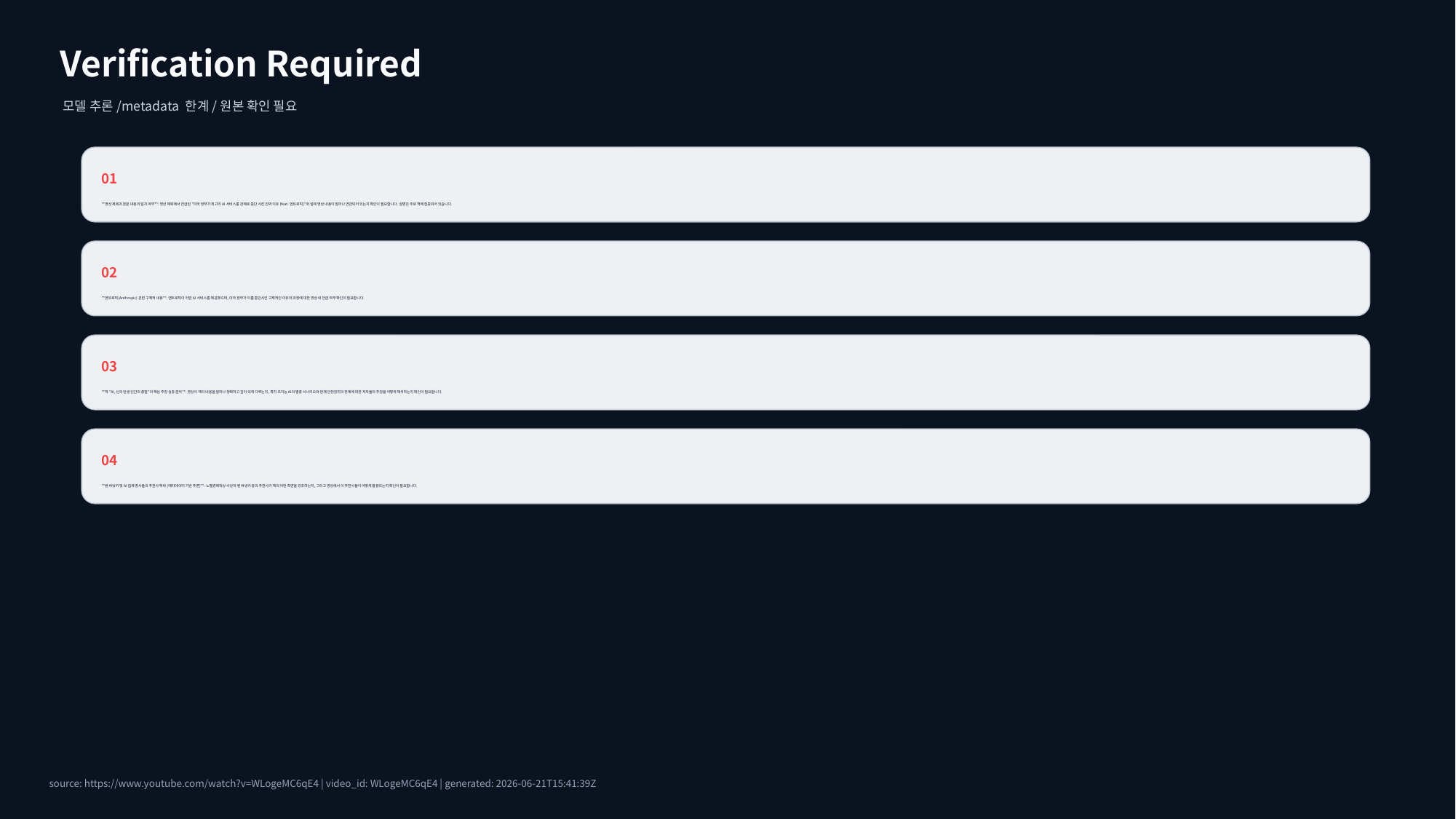

Verification Required
모델 추론/metadata 한계/원본 확인 필요

01
**영상 제목과 본문 내용의 일치 여부**: 영상 제목에서 언급된 "미국 정부가 최고의 AI 서비스를 강제로 중단 시킨 진짜 이유 (feat. 엔트로픽)"와 실제 영상 내용이 얼마나 연관되어 있는지 확인이 필요합니다. 설명은 주로 책에 집중되어 있습니다.

02
**엔트로픽(Anthropic) 관련 구체적 내용**: 엔트로픽이 어떤 AI 서비스를 제공했으며, 미국 정부가 이를 중단시킨 구체적인 이유와 과정에 대한 영상 내 언급 여부 확인이 필요합니다.

03
**책 "AI, 신의 탄생 인간의 종말"의 핵심 주장 심층 분석**: 영상이 책의 내용을 얼마나 정확하고 깊이 있게 다루는지, 특히 초지능 AI의 멸종 시나리오와 현재 안전장치의 한계에 대한 저자들의 주장을 어떻게 해석하는지 확인이 필요합니다.

04
**벤 버냉키 및 AI 업계 명사들의 추천사 맥락 (메타데이터 기반 추론)**: 노벨경제학상 수상자 벤 버냉키 등의 추천사가 책의 어떤 측면을 강조하는지, 그리고 영상에서 이 추천사들이 어떻게 활용되는지 확인이 필요합니다.
source: https://www.youtube.com/watch?v=WLogeMC6qE4 | video_id: WLogeMC6qE4 | generated: 2026-06-21T15:41:39Z